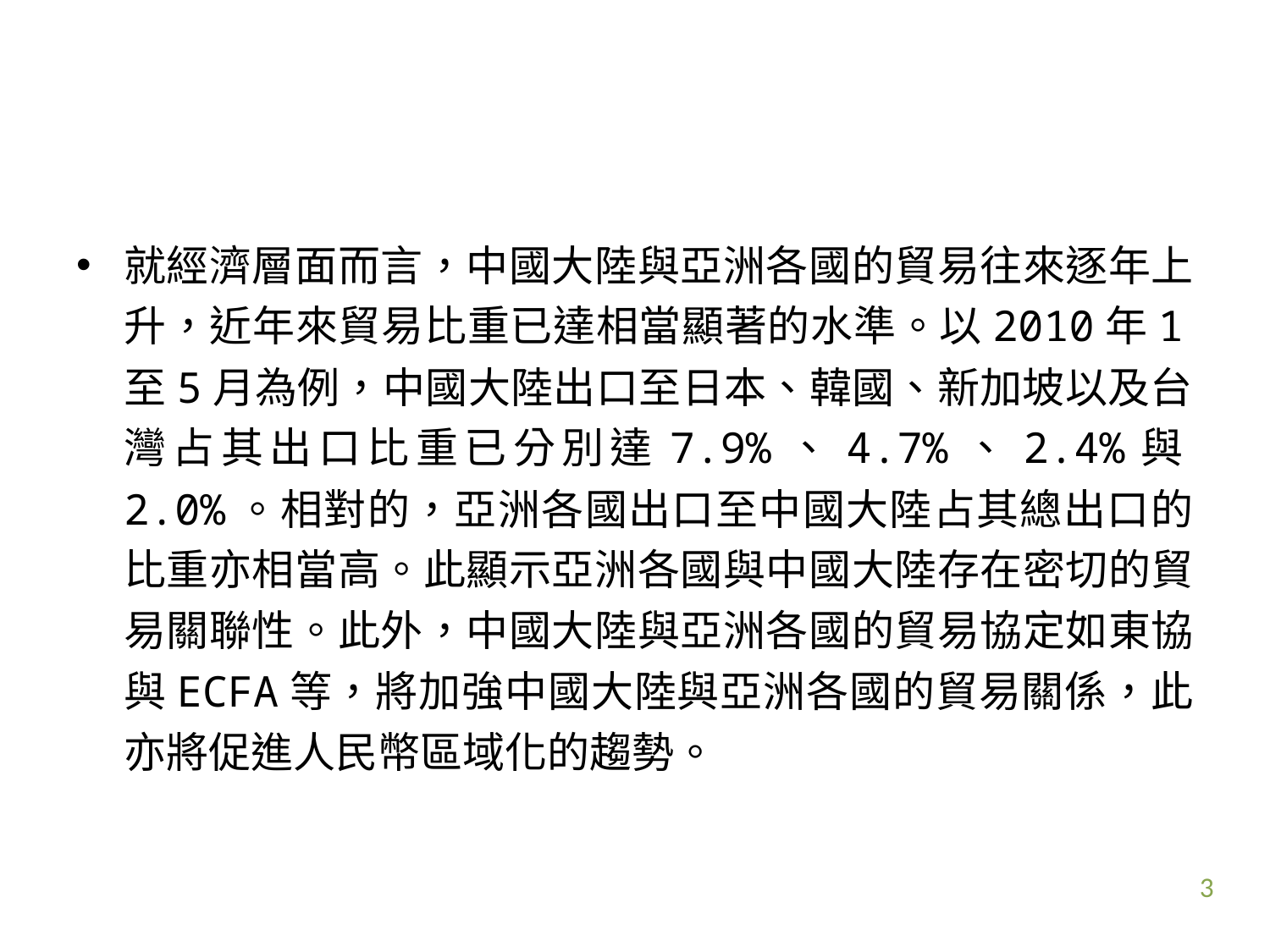

#
就經濟層面而言，中國大陸與亞洲各國的貿易往來逐年上升，近年來貿易比重已達相當顯著的水準。以2010年1至5月為例，中國大陸出口至日本、韓國、新加坡以及台灣占其出口比重已分別達7.9%、4.7%、2.4%與2.0%。相對的，亞洲各國出口至中國大陸占其總出口的比重亦相當高。此顯示亞洲各國與中國大陸存在密切的貿易關聯性。此外，中國大陸與亞洲各國的貿易協定如東協與ECFA等，將加強中國大陸與亞洲各國的貿易關係，此亦將促進人民幣區域化的趨勢。

3